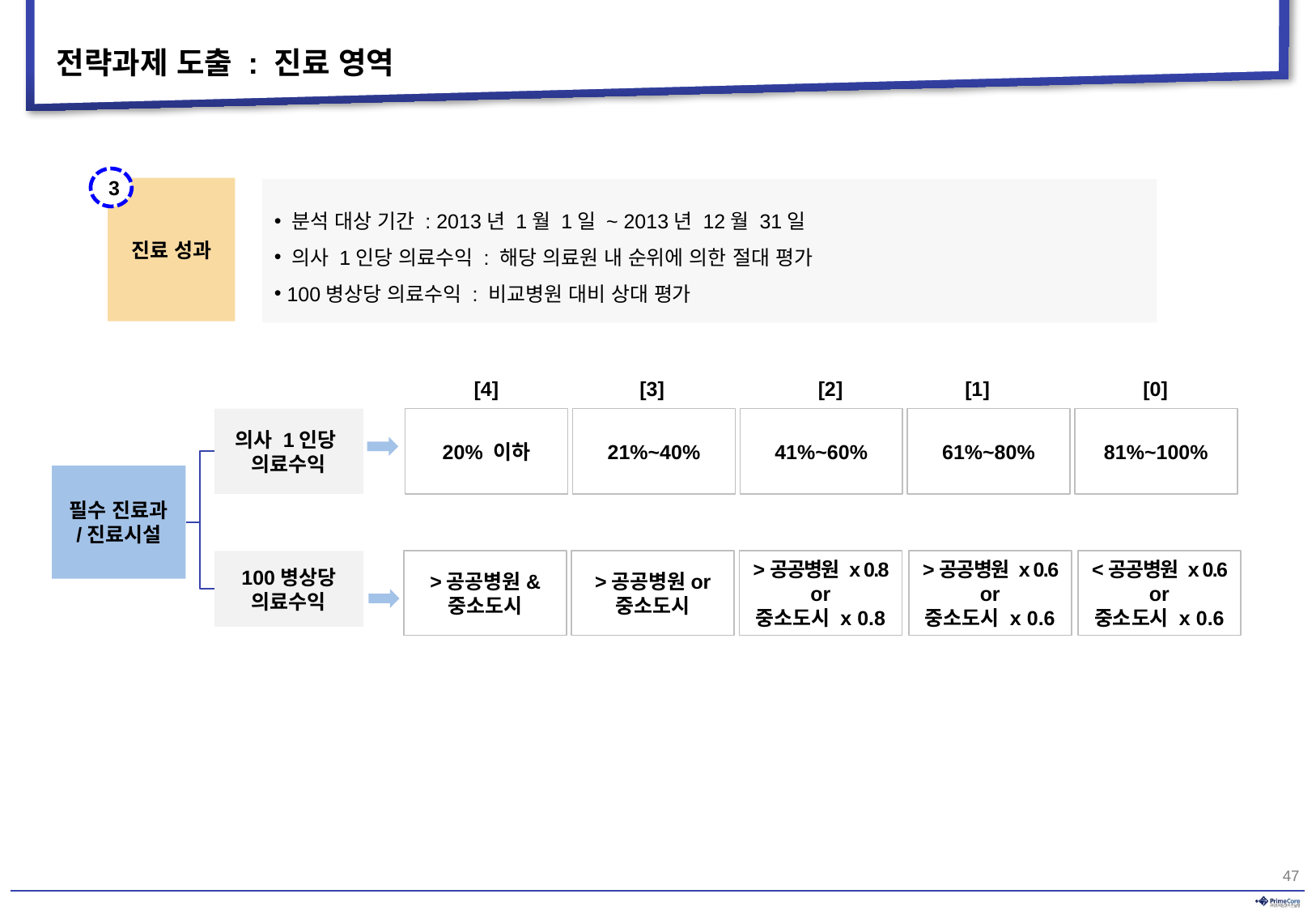

# 전략과제 도출 : 진료 영역
3
진료 성과
 분석 대상 기간 : 2013년 1월 1일 ~ 2013년 12월 31일
 의사 1인당 의료수익 : 해당 의료원 내 순위에 의한 절대 평가
 100병상당 의료수익 : 비교병원 대비 상대 평가
[4]
[3]
[2]
[1]
[0]
의사 1인당
의료수익
20% 이하
21%~40%
41%~60%
61%~80%
81%~100%

필수 진료과
/진료시설
100병상당
의료수익
>공공병원&
중소도시
>공공병원or
중소도시
>공공병원 x 0.8 or
중소도시 x 0.8
>공공병원 x 0.6 or
중소도시 x 0.6
<공공병원 x 0.6 or
중소도시 x 0.6